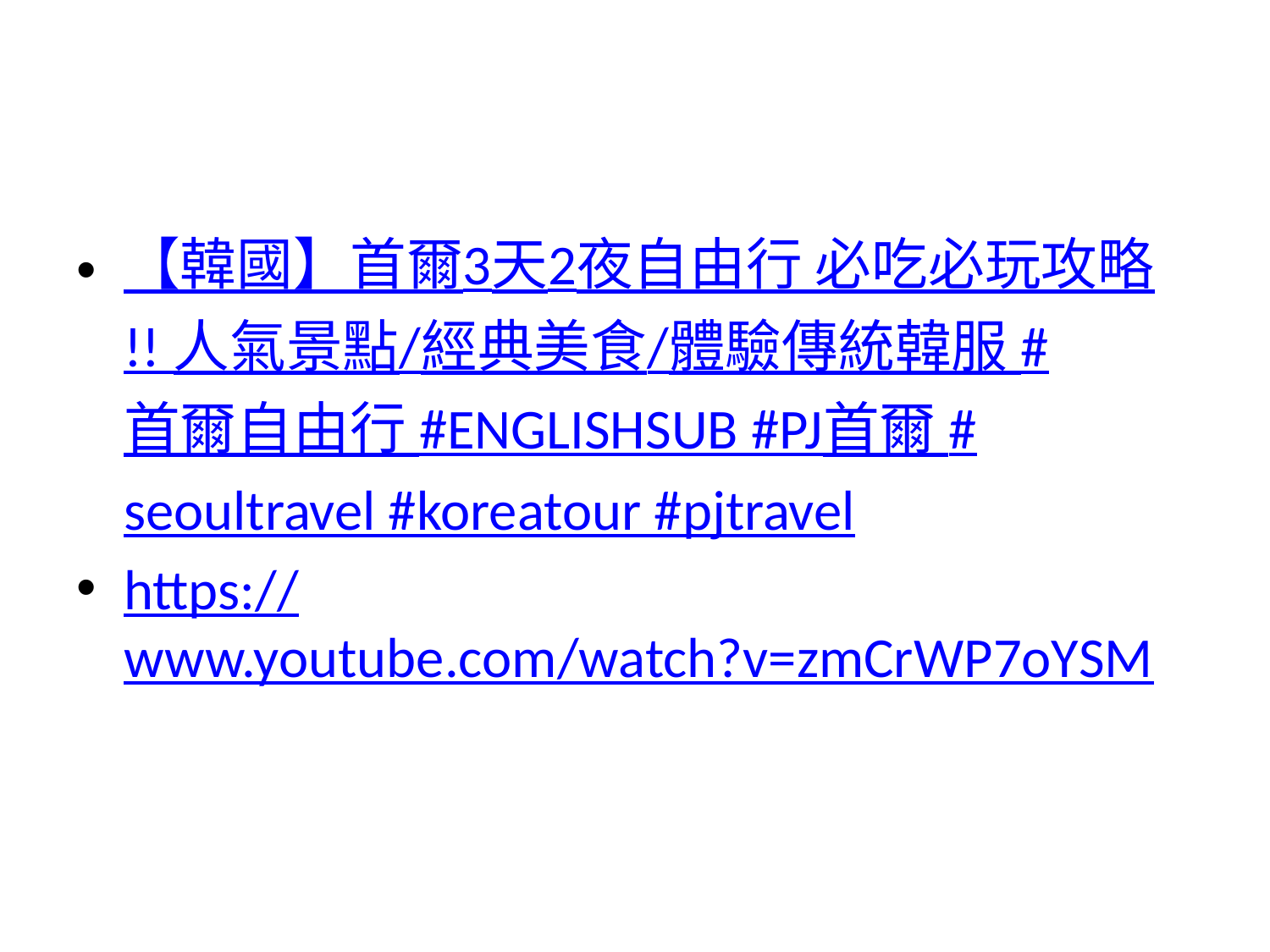

#
【韓國】首爾3天2夜自由行 必吃必玩攻略!! 人氣景點/經典美食/體驗傳統韓服 #首爾自由行 #ENGLISHSUB #PJ首爾 #seoultravel #koreatour #pjtravel
https://www.youtube.com/watch?v=zmCrWP7oYSM